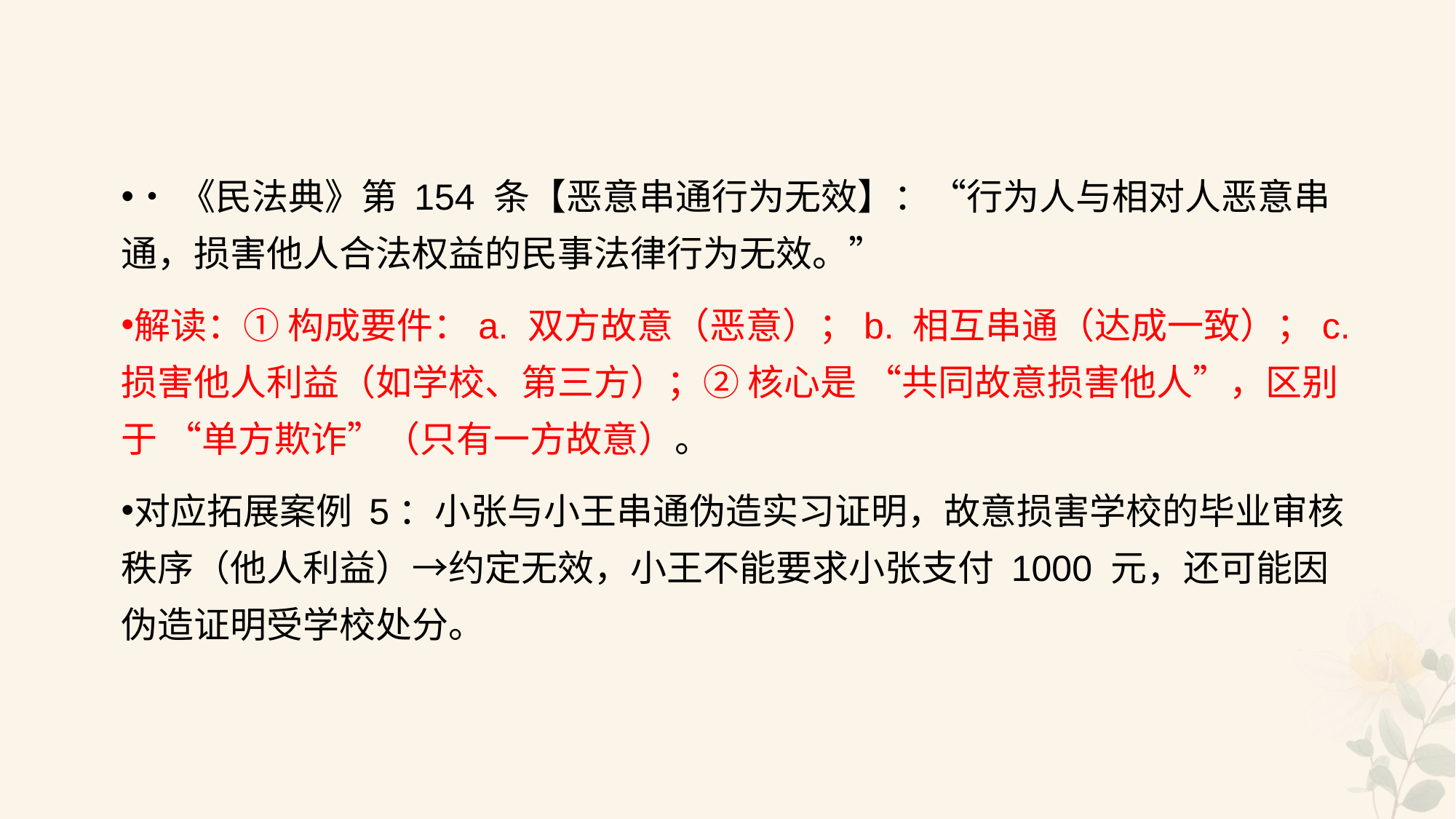

#
•《民法典》第 154 条【恶意串通行为无效】：“行为人与相对人恶意串通，损害他人合法权益的民事法律行为无效。”
解读：① 构成要件：a. 双方故意（恶意）；b. 相互串通（达成一致）；c. 损害他人利益（如学校、第三方）；② 核心是 “共同故意损害他人”，区别于 “单方欺诈”（只有一方故意）。
对应拓展案例 5：小张与小王串通伪造实习证明，故意损害学校的毕业审核秩序（他人利益）→约定无效，小王不能要求小张支付 1000 元，还可能因伪造证明受学校处分。